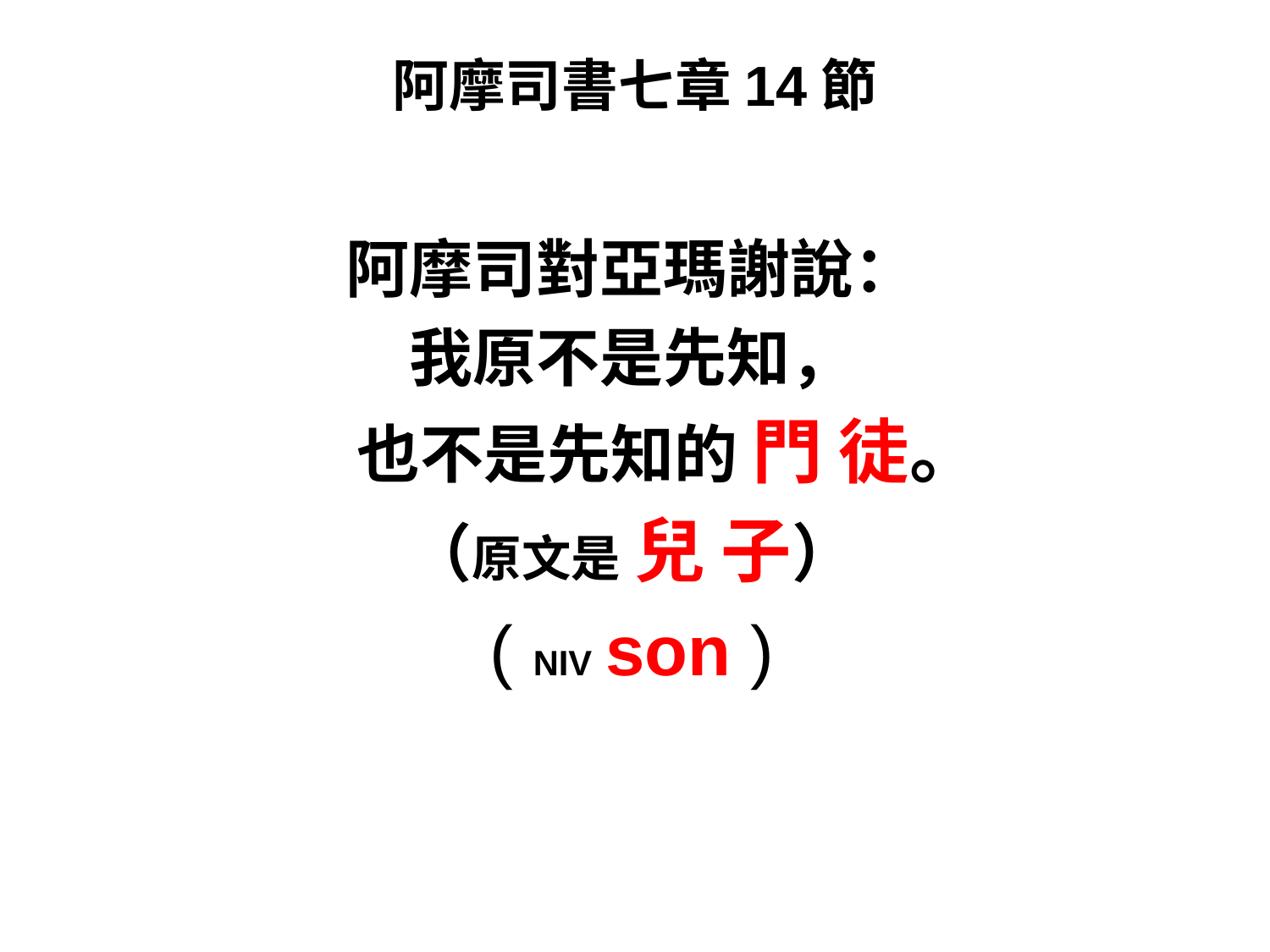

# 阿摩司書七章14節
阿摩司對亞瑪謝說：
我原不是先知，
    也不是先知的 門 徒。
（原文是 兒 子）
( NIV son )